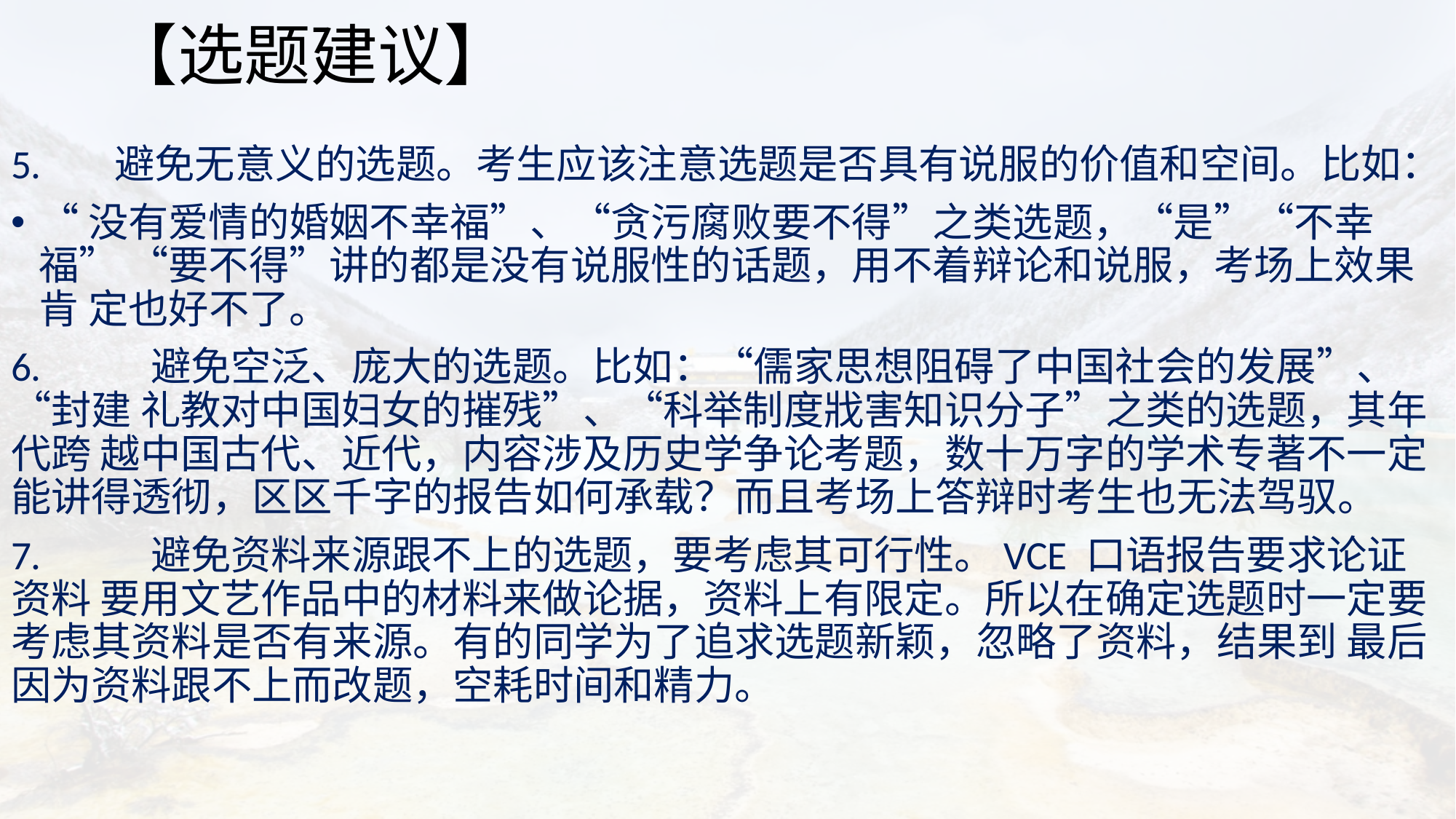

# 【选题建议】
5.	避免无意义的选题。考生应该注意选题是否具有说服的价值和空间。比如：
“没有爱情的婚姻不幸福”、“贪污腐败要不得”之类选题，“是”“不幸福” “要不得”讲的都是没有说服性的话题，用不着辩论和说服，考场上效果肯 定也好不了。
6.           避免空泛、庞大的选题。比如：“儒家思想阻碍了中国社会的发展”、“封建 礼教对中国妇女的摧残”、“科举制度戕害知识分子”之类的选题，其年代跨 越中国古代、近代，内容涉及历史学争论考题，数十万字的学术专著不一定 能讲得透彻，区区千字的报告如何承载？而且考场上答辩时考生也无法驾驭。
7.           避免资料来源跟不上的选题，要考虑其可行性。VCE 口语报告要求论证资料 要用文艺作品中的材料来做论据，资料上有限定。所以在确定选题时一定要 考虑其资料是否有来源。有的同学为了追求选题新颖，忽略了资料，结果到 最后因为资料跟不上而改题，空耗时间和精力。